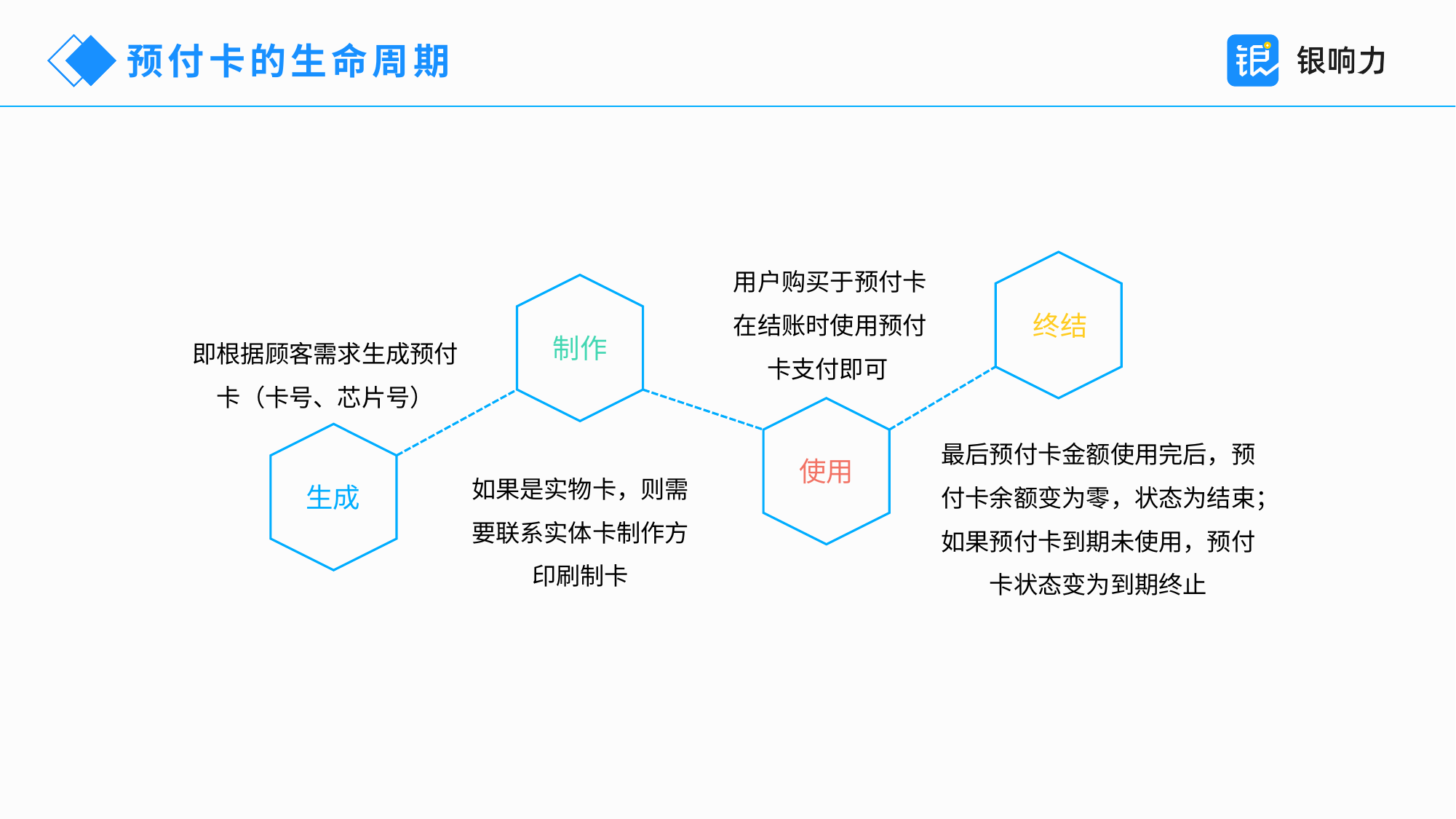

预付卡的生命周期
用户购买于预付卡在结账时使用预付卡支付即可

终结
即根据顾客需求生成预付卡（卡号、芯片号）
制作
最后预付卡金额使用完后，预付卡余额变为零，状态为结束；如果预付卡到期未使用，预付卡状态变为到期终止
使用
如果是实物卡，则需要联系实体卡制作方印刷制卡
生成